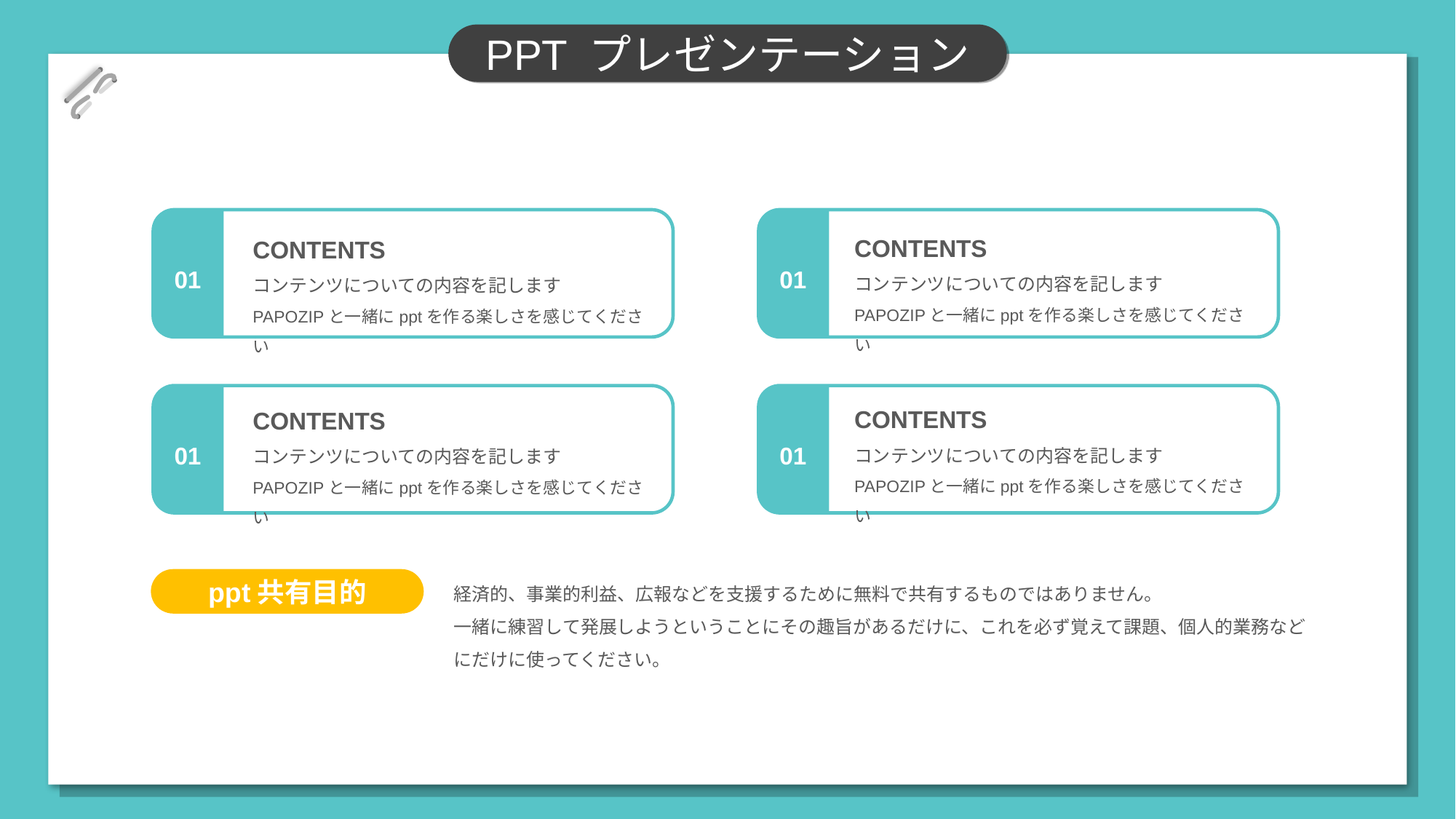

PPT プレゼンテーション

CONTENTS
コンテンツについての内容を記します
PAPOZIPと一緒にpptを作る楽しさを感じてください
CONTENTS
コンテンツについての内容を記します
PAPOZIPと一緒にpptを作る楽しさを感じてください

01
01
CONTENTS
コンテンツについての内容を記します
PAPOZIPと一緒にpptを作る楽しさを感じてください

CONTENTS
コンテンツについての内容を記します
PAPOZIPと一緒にpptを作る楽しさを感じてください

01
01
経済的、事業的利益、広報などを支援するために無料で共有するものではありません。
一緒に練習して発展しようということにその趣旨があるだけに、これを必ず覚えて課題、個人的業務などにだけに使ってください。
ppt共有目的